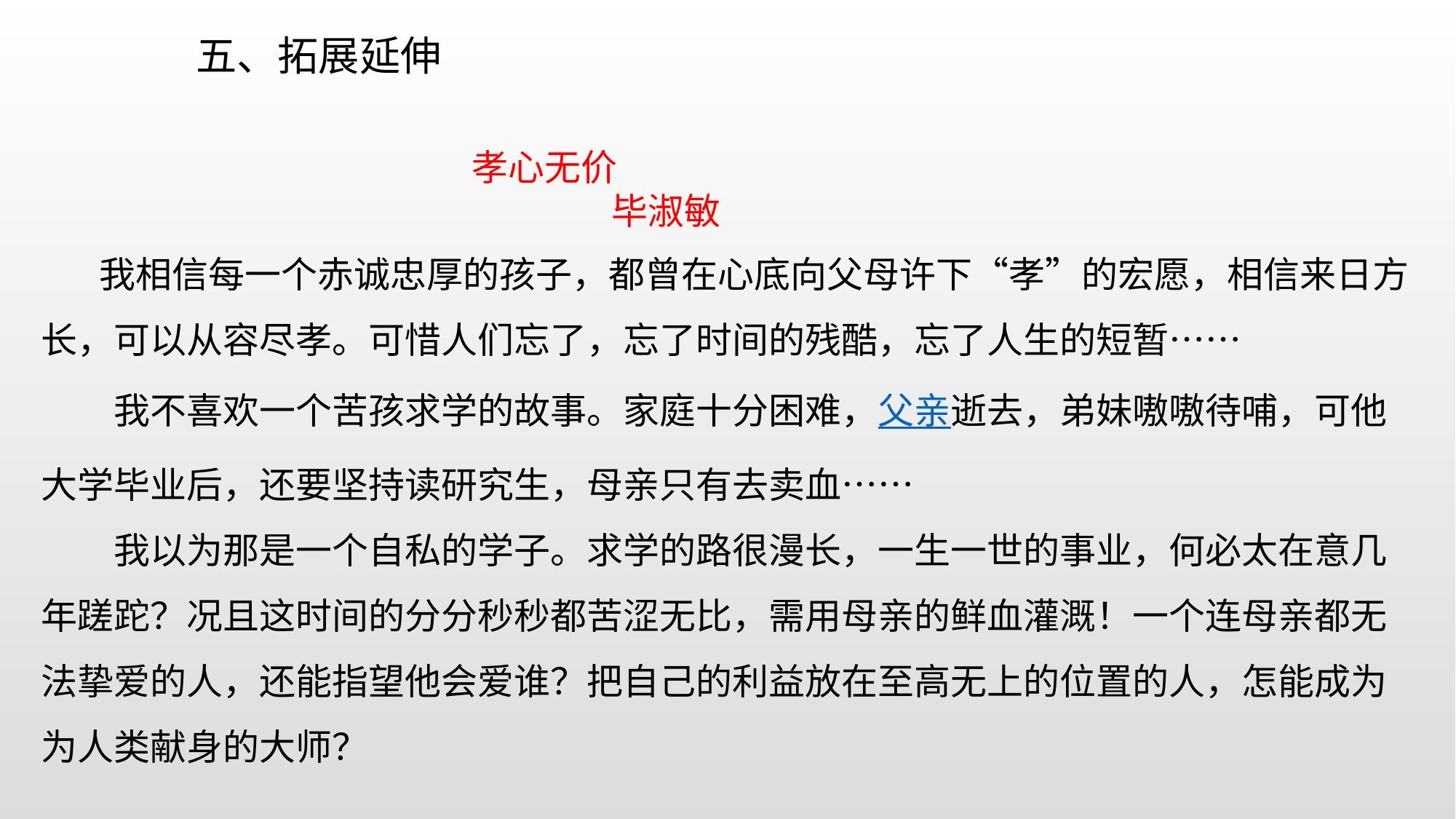

五、拓展延伸

孝心无价
                毕淑敏
      我相信每一个赤诚忠厚的孩子，都曾在心底向父母许下“孝”的宏愿，相信来日方长，可以从容尽孝。可惜人们忘了，忘了时间的残酷，忘了人生的短暂……
　　我不喜欢一个苦孩求学的故事。家庭十分困难，父亲逝去，弟妹嗷嗷待哺，可他大学毕业后，还要坚持读研究生，母亲只有去卖血……
　　我以为那是一个自私的学子。求学的路很漫长，一生一世的事业，何必太在意几年蹉跎？况且这时间的分分秒秒都苦涩无比，需用母亲的鲜血灌溉！一个连母亲都无法挚爱的人，还能指望他会爱谁？把自己的利益放在至高无上的位置的人，怎能成为为人类献身的大师？